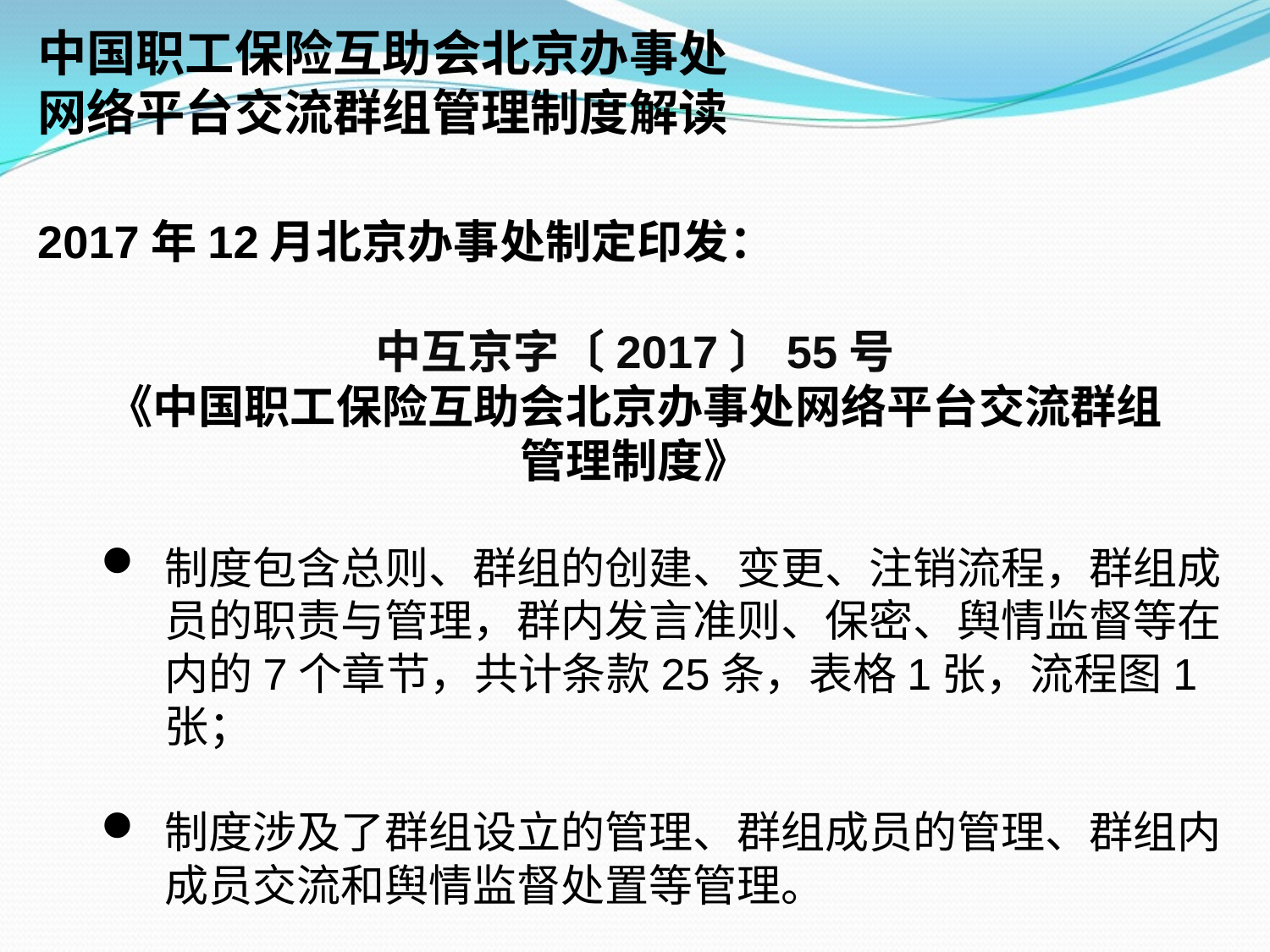

中国职工保险互助会北京办事处
网络平台交流群组管理制度解读
2017年12月北京办事处制定印发：

中互京字〔2017〕55号
《中国职工保险互助会北京办事处网络平台交流群组
管理制度》

制度包含总则、群组的创建、变更、注销流程，群组成员的职责与管理，群内发言准则、保密、舆情监督等在内的7个章节，共计条款25条，表格1张，流程图1张；

制度涉及了群组设立的管理、群组成员的管理、群组内成员交流和舆情监督处置等管理。